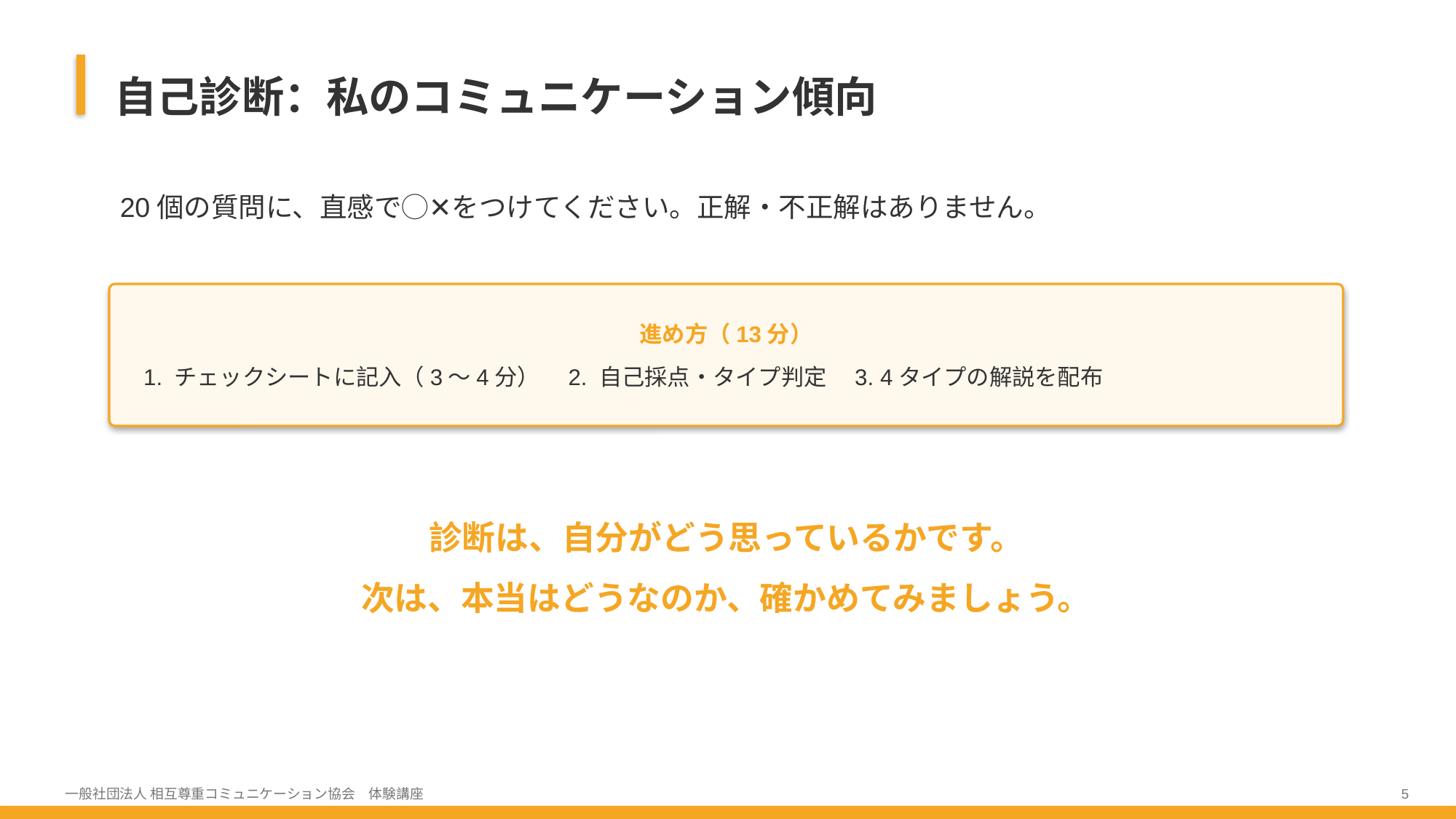

自己診断：私のコミュニケーション傾向

20個の質問に、直感で◯✕をつけてください。正解・不正解はありません。
進め方（13分）
1. チェックシートに記入（3〜4分）　2. 自己採点・タイプ判定　3. 4タイプの解説を配布
診断は、自分がどう思っているかです。
次は、本当はどうなのか、確かめてみましょう。
一般社団法人 相互尊重コミュニケーション協会　体験講座
5